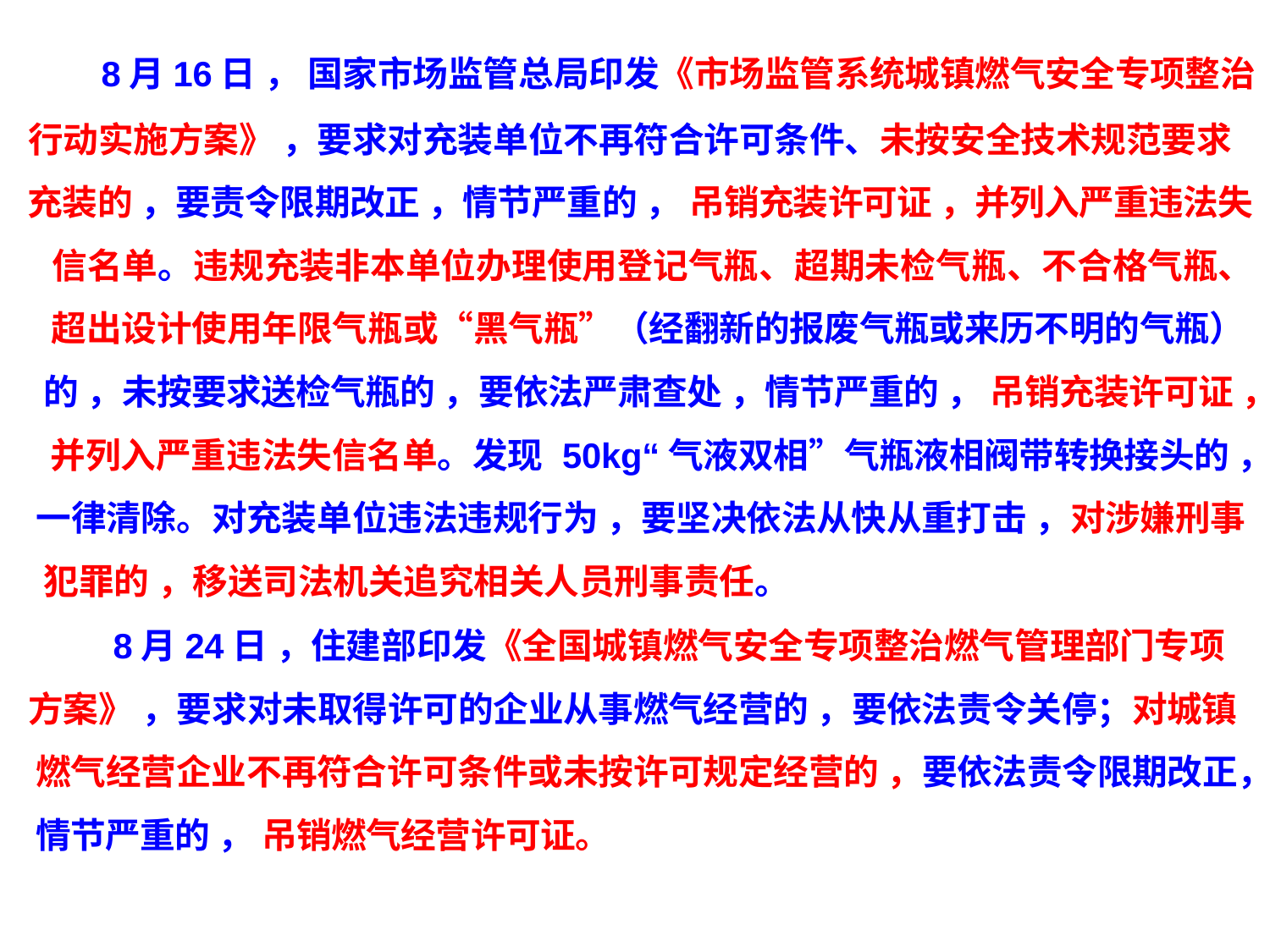

8月16日 ， 国家市场监管总局印发《市场监管系统城镇燃气安全专项整治
行动实施方案》 ，要求对充装单位不再符合许可条件、未按安全技术规范要求    充装的 ，要责令限期改正 ，情节严重的 ， 吊销充装许可证 ，并列入严重违法失    信名单。违规充装非本单位办理使用登记气瓶、超期未检气瓶、不合格气瓶、    超出设计使用年限气瓶或“黑气瓶”（经翻新的报废气瓶或来历不明的气瓶）    的 ，未按要求送检气瓶的 ，要依法严肃查处 ，情节严重的 ， 吊销充装许可证 ，   并列入严重违法失信名单。发现 50kg“气液双相”气瓶液相阀带转换接头的 ， 一律清除。对充装单位违法违规行为 ，要坚决依法从快从重打击 ，对涉嫌刑事    犯罪的 ，移送司法机关追究相关人员刑事责任。
8月24日 ，住建部印发《全国城镇燃气安全专项整治燃气管理部门专项
方案》 ，要求对未取得许可的企业从事燃气经营的 ，要依法责令关停；对城镇    燃气经营企业不再符合许可条件或未按许可规定经营的 ，要依法责令限期改正， 情节严重的 ， 吊销燃气经营许可证。